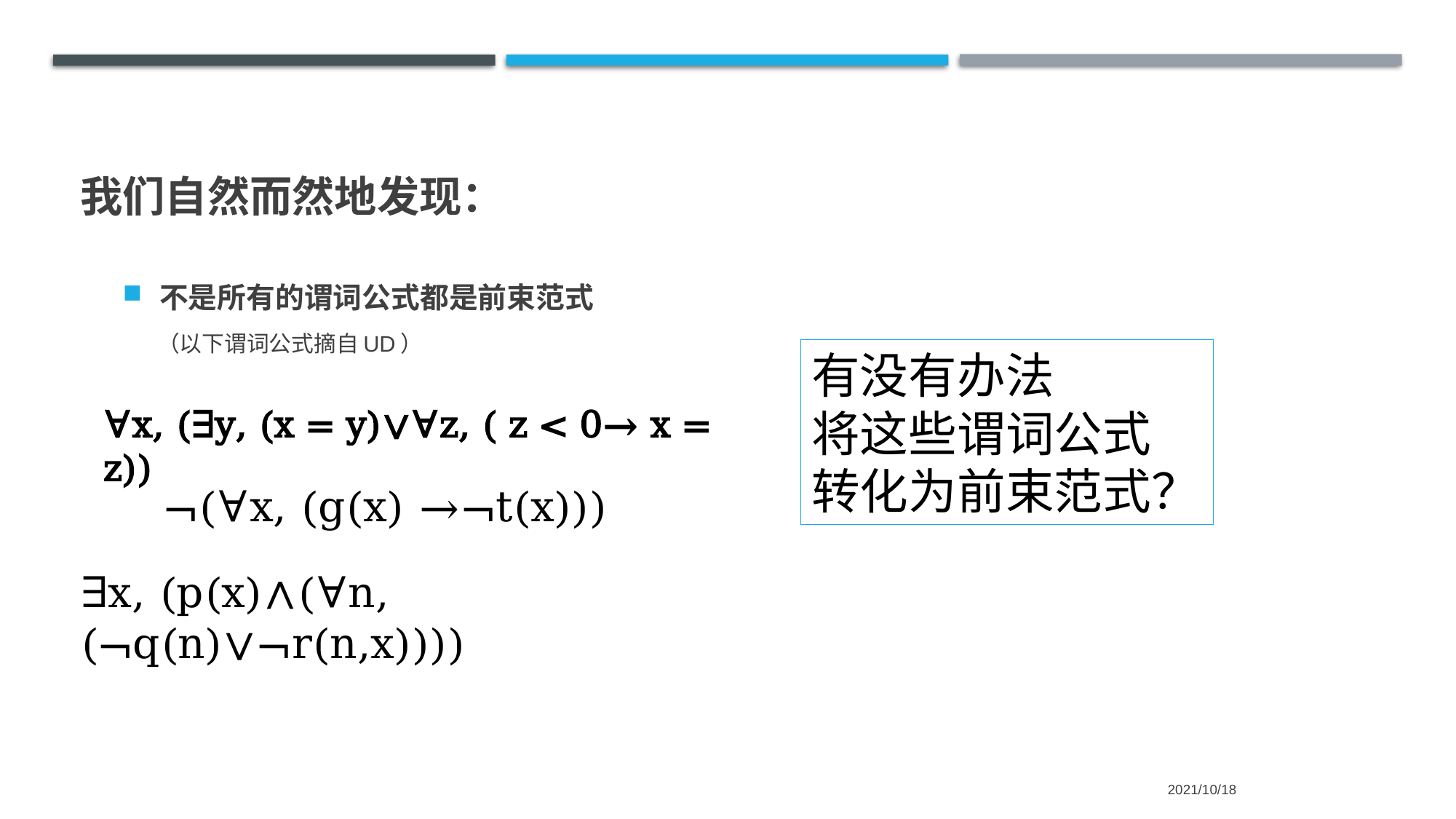

# 我们自然而然地发现：
不是所有的谓词公式都是前束范式
      （以下谓词公式摘自UD）

有没有办法
将这些谓词公式
转化为前束范式？
∀x, (∃y, (x = y)∨∀z, ( z < 0→ x = z))
¬(∀x, (g(x) →¬t(x)))
∃x, (p(x)∧(∀n, (¬q(n)∨¬r(n,x))))
2021/10/18